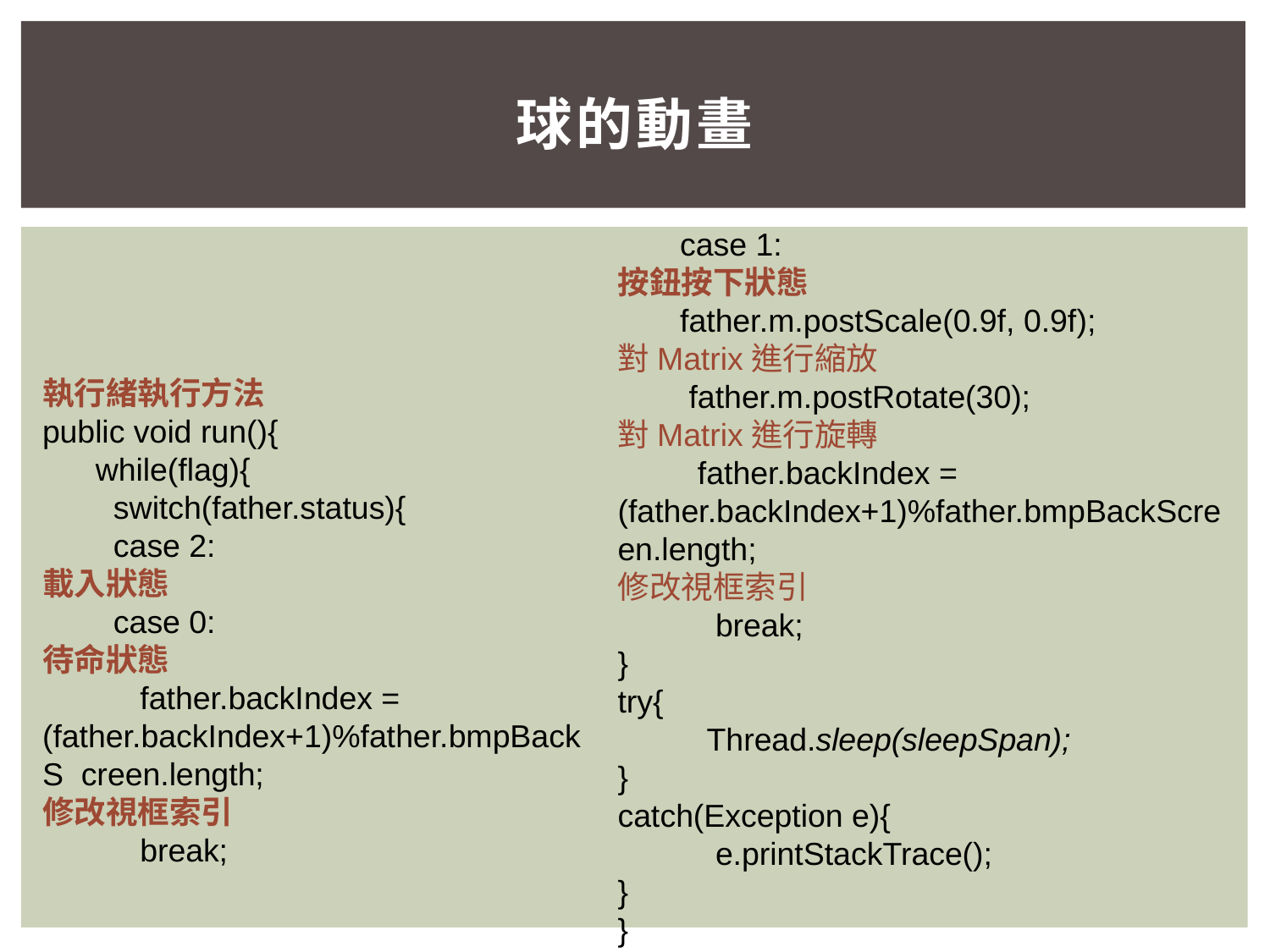

# 球的動畫
       case 1:
按鈕按下狀態
       father.m.postScale(0.9f, 0.9f);
對Matrix進行縮放
        father.m.postRotate(30);
對Matrix進行旋轉
         father.backIndex = (father.backIndex+1)%father.bmpBackScreen.length;
修改視框索引
           break;
}
try{
          Thread.sleep(sleepSpan);
}
catch(Exception e){
           e.printStackTrace();
}
}
執行緒執行方法
public void run(){
      while(flag){
        switch(father.status){
        case 2:
載入狀態
        case 0:
待命狀態
           father.backIndex = (father.backIndex+1)%father.bmpBackS  creen.length;
修改視框索引
           break;